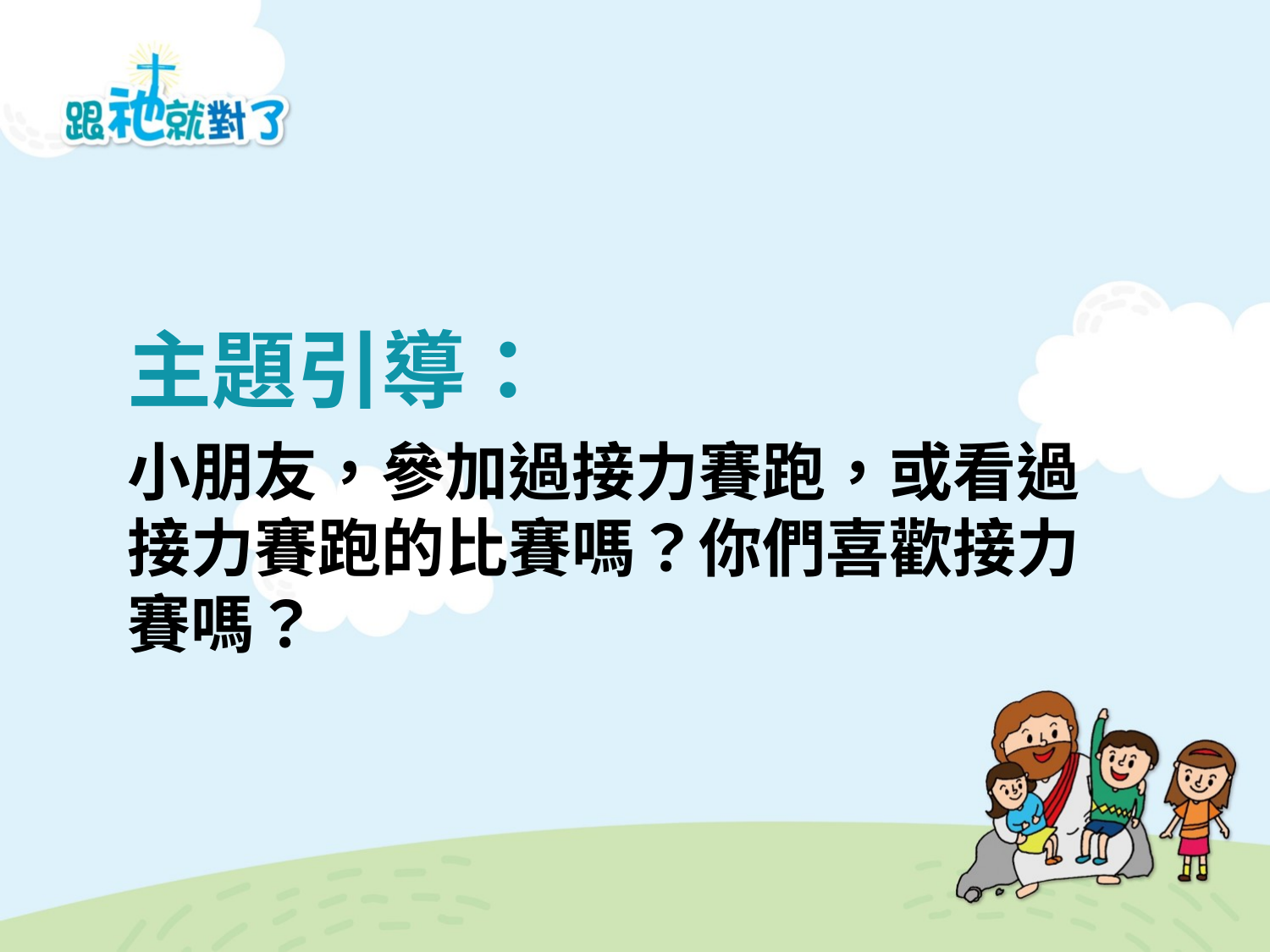

主題引導：
小朋友，參加過接力賽跑，或看過接力賽跑的比賽嗎？你們喜歡接力賽嗎？